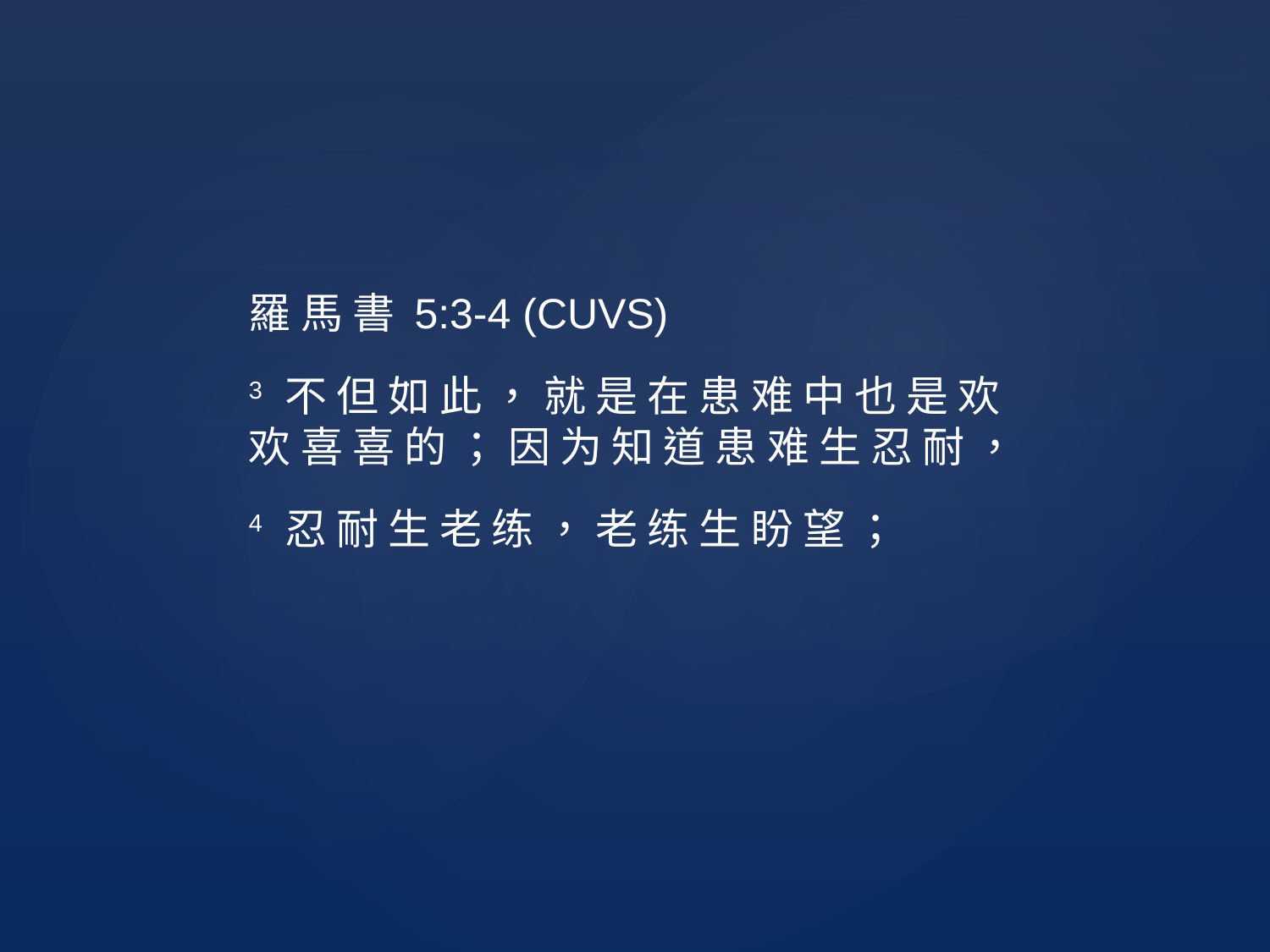

羅 馬 書 5:3-4 (CUVS)
3 不 但 如 此 ， 就 是 在 患 难 中 也 是 欢 欢 喜 喜 的 ； 因 为 知 道 患 难 生 忍 耐 ，
4 忍 耐 生 老 练 ， 老 练 生 盼 望 ；